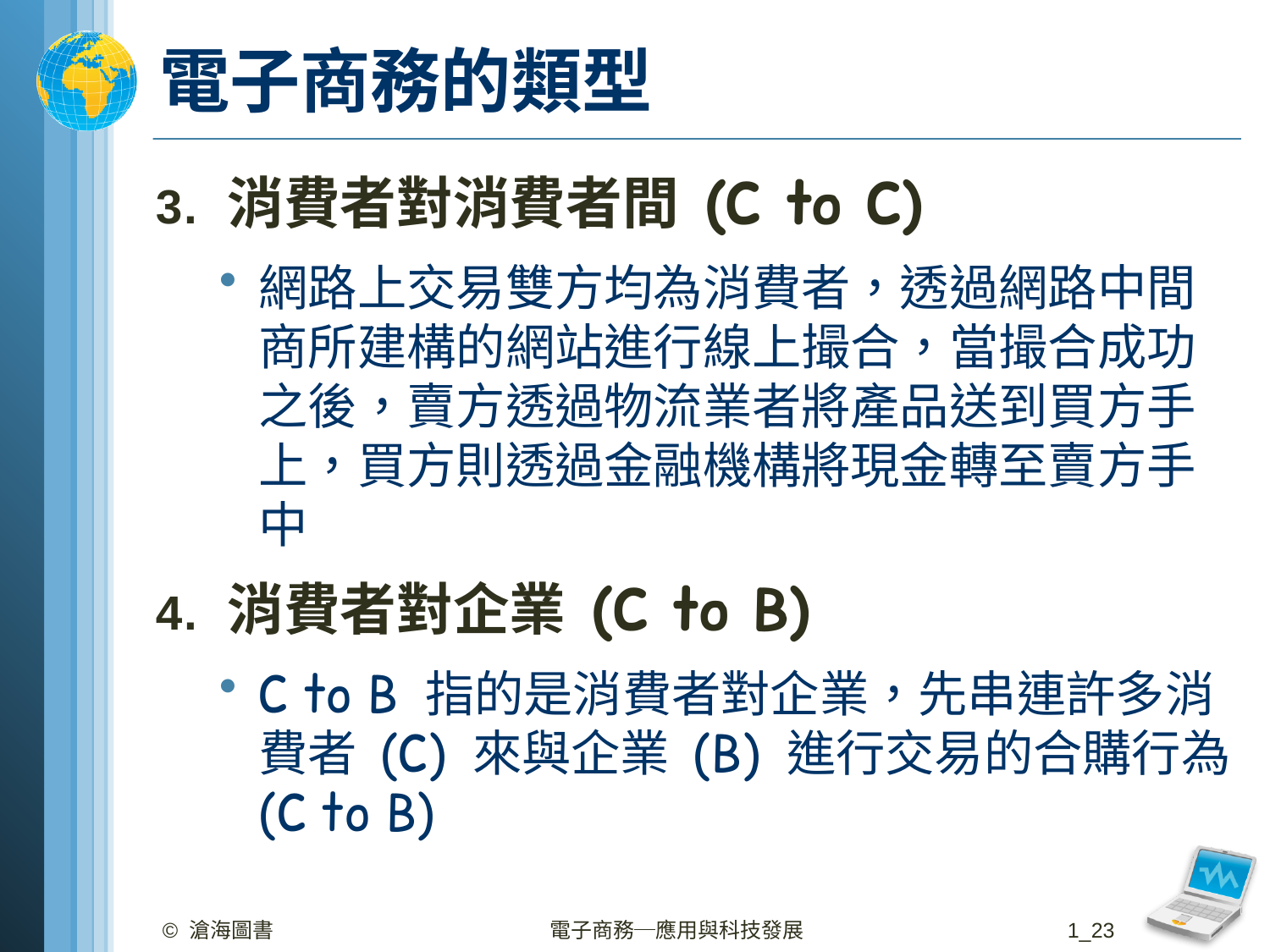

# 電子商務的類型
消費者對消費者間 (C to C)
網路上交易雙方均為消費者，透過網路中間商所建構的網站進行線上撮合，當撮合成功之後，賣方透過物流業者將產品送到買方手上，買方則透過金融機構將現金轉至賣方手中
消費者對企業 (C to B)
C to B 指的是消費者對企業，先串連許多消費者 (C) 來與企業 (B) 進行交易的合購行為 (C to B)
© 滄海圖書
電子商務─應用與科技發展
1_23